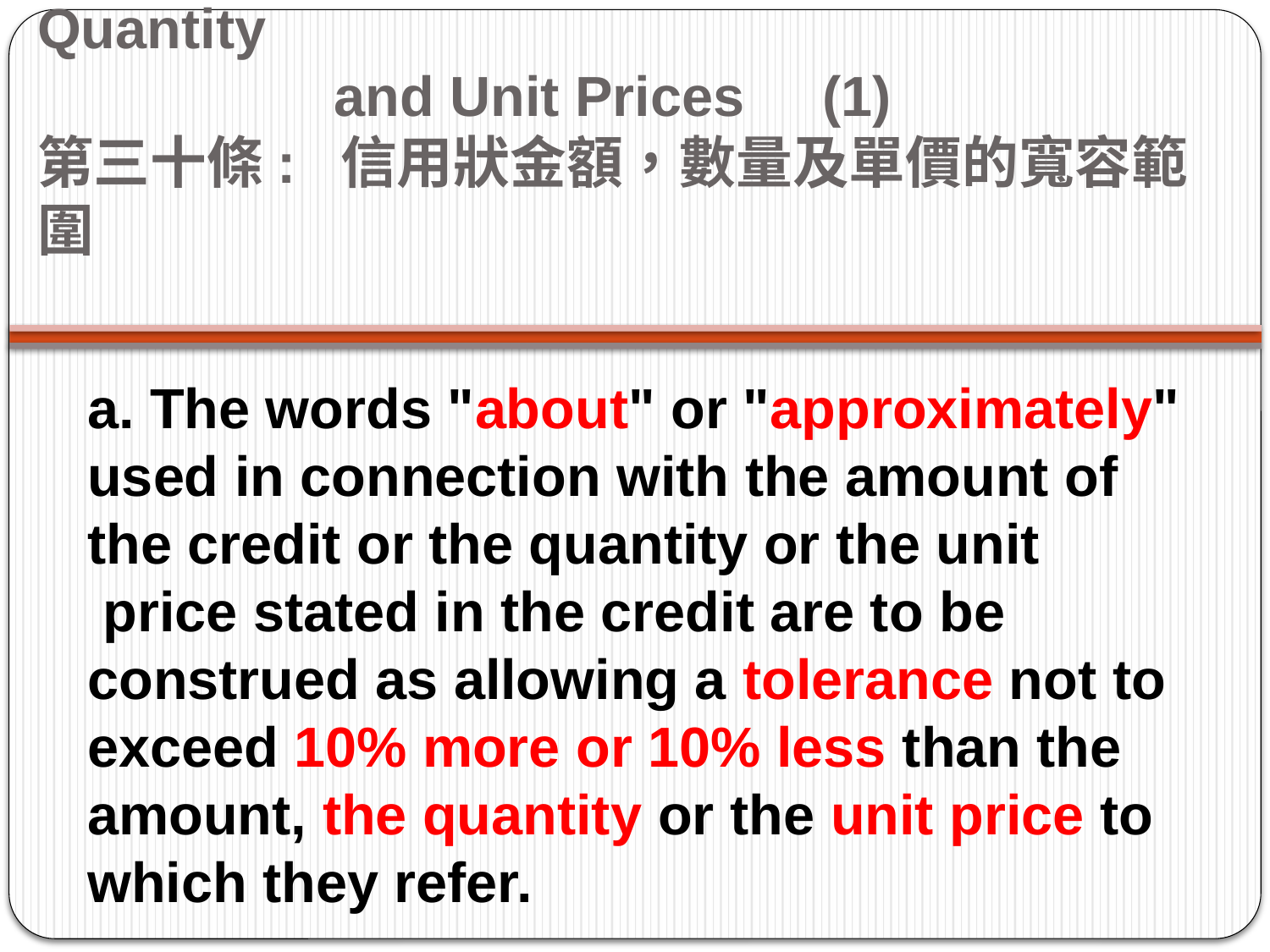

# Article 30:  Tolerance in Credit Amount, Quantity and Unit Prices     (1) 第三十條:  信用狀金額，數量及單價的寬容範圍
a. The words "about" or "approximately" used in connection with the amount of the credit or the quantity or the unit  price stated in the credit are to be construed as allowing a tolerance not to exceed 10% more or 10% less than the amount, the quantity or the unit price to which they refer.